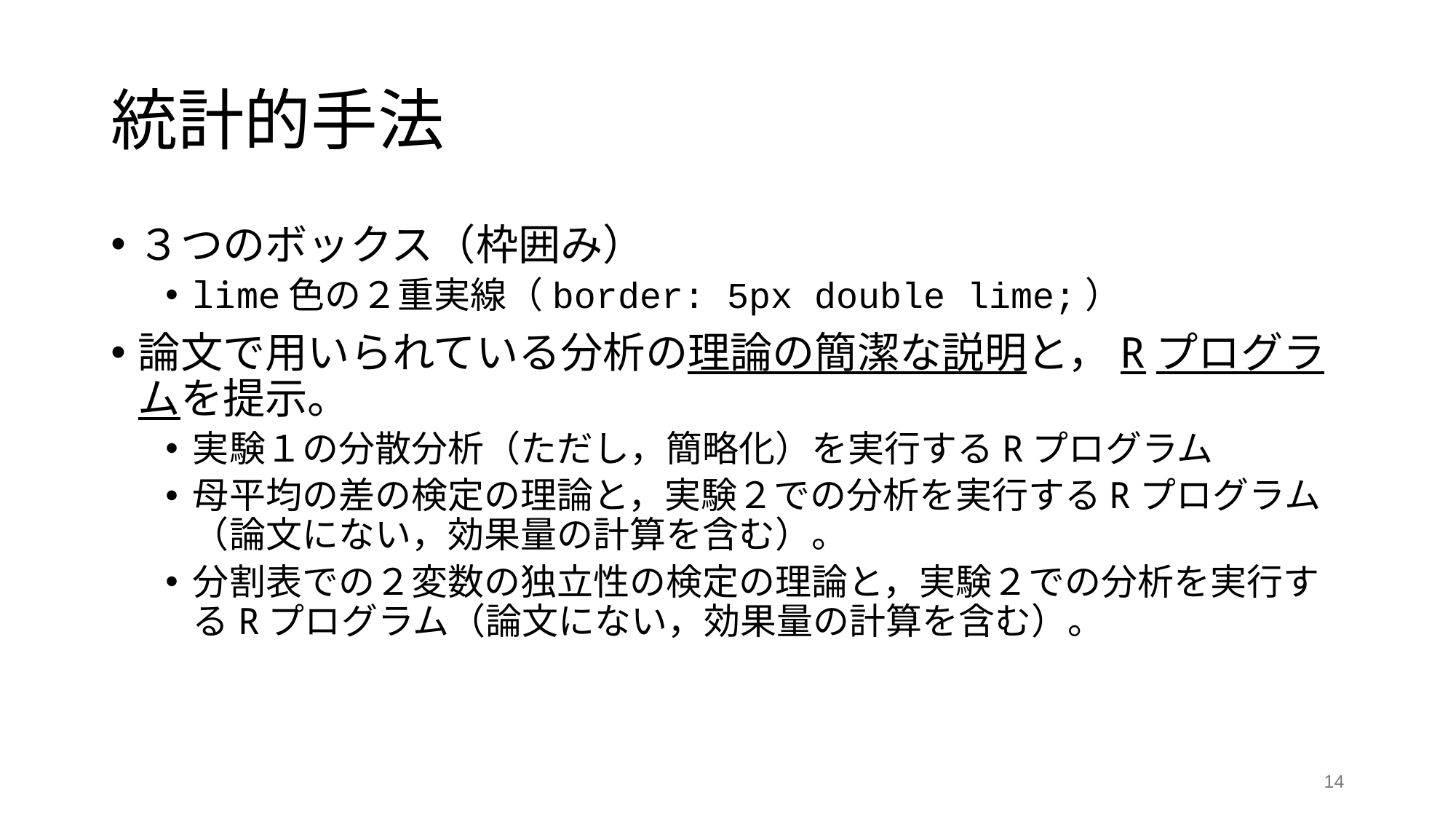

# 統計的手法
３つのボックス（枠囲み）
lime色の２重実線（border: 5px double lime;）
論文で用いられている分析の理論の簡潔な説明と，Rプログラムを提示。
実験１の分散分析（ただし，簡略化）を実行するRプログラム
母平均の差の検定の理論と，実験２での分析を実行するRプログラム（論文にない，効果量の計算を含む）。
分割表での２変数の独立性の検定の理論と，実験２での分析を実行するRプログラム（論文にない，効果量の計算を含む）。

14